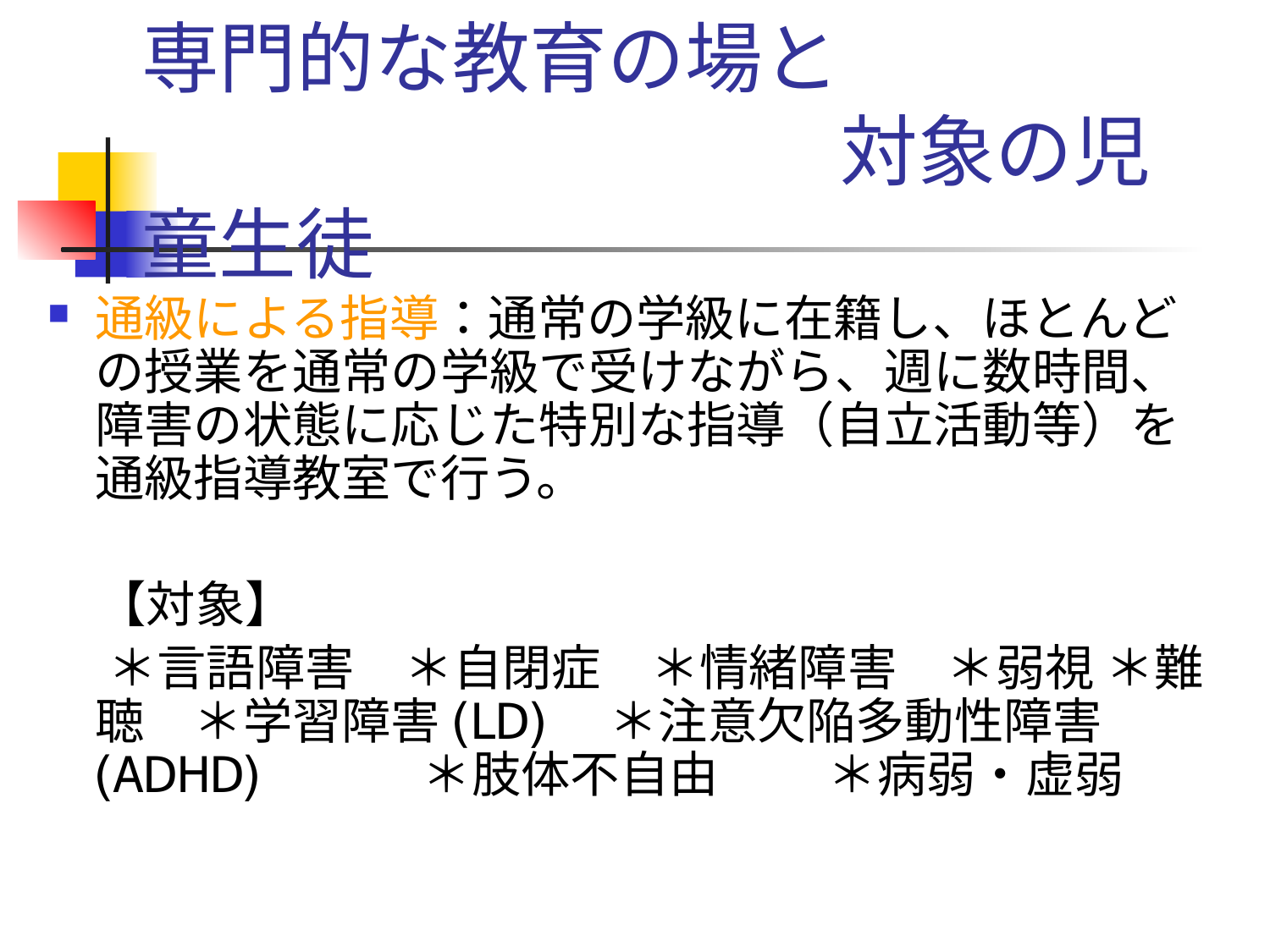

専門的な教育の場と
　　　　　　　　　対象の児童生徒
通級による指導：通常の学級に在籍し、ほとんどの授業を通常の学級で受けながら、週に数時間、障害の状態に応じた特別な指導（自立活動等）を通級指導教室で行う。

　【対象】
　 ＊言語障害　＊自閉症　＊情緒障害　＊弱視 ＊難聴　＊学習障害(LD)　＊注意欠陥多動性障害(ADHD)　　　＊肢体不自由　　 ＊病弱・虚弱